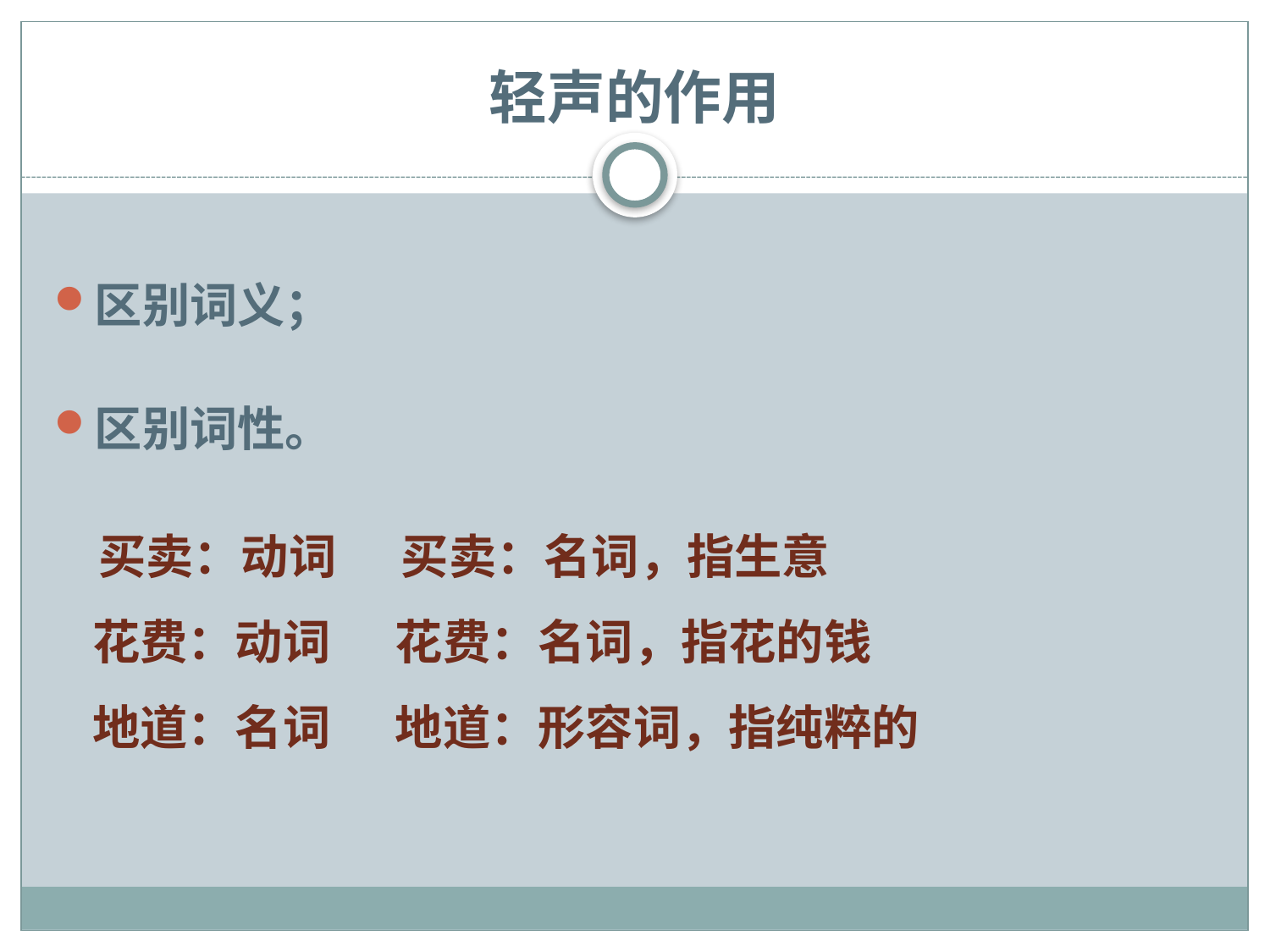

# 轻声的作用
区别词义；
区别词性。

   买卖：动词      买卖：名词，指生意
花费：动词      花费：名词，指花的钱
地道：名词      地道：形容词，指纯粹的